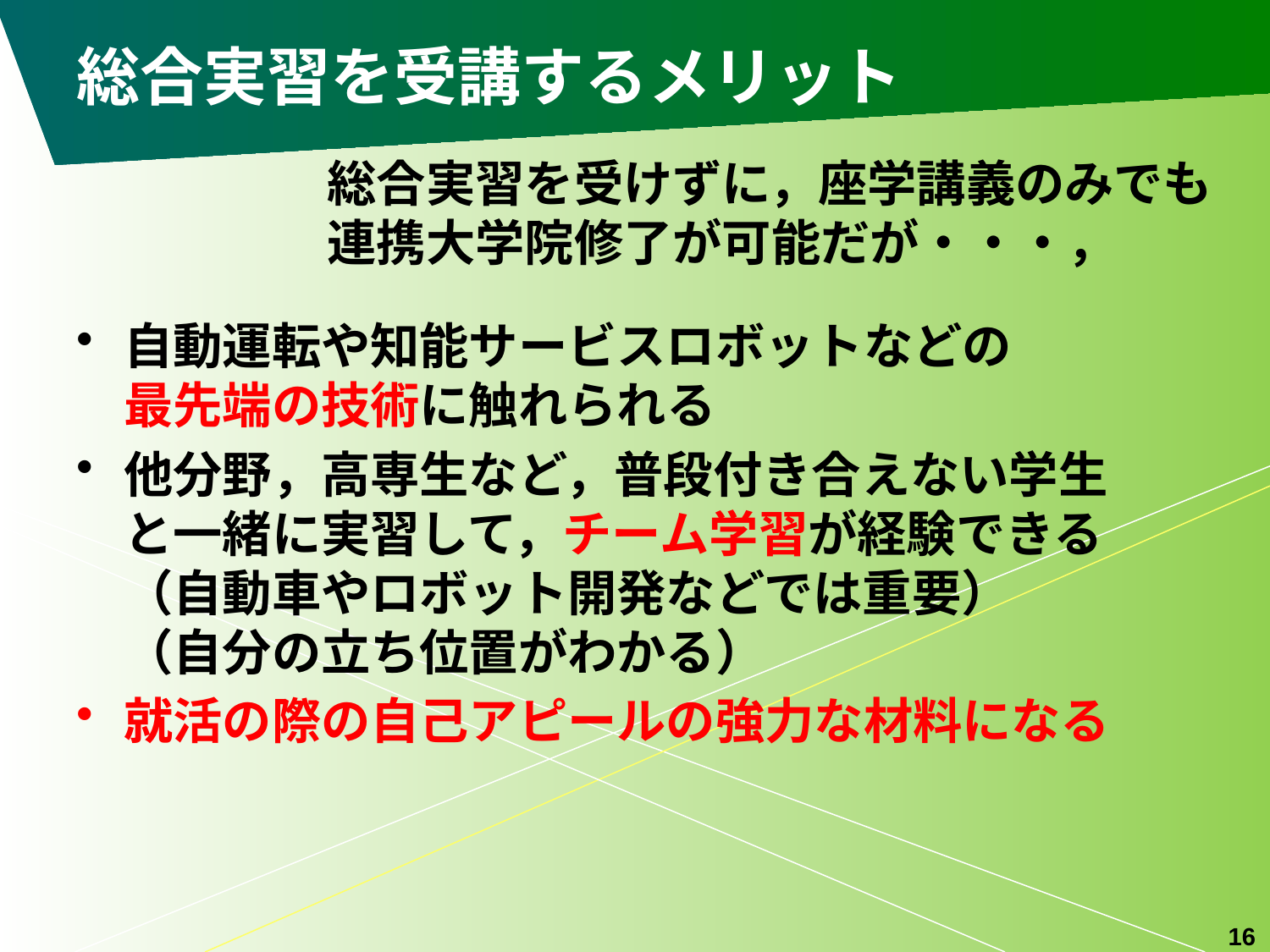

# 総合実習を受講するメリット
総合実習を受けずに，座学講義のみでも
連携大学院修了が可能だが・・・，
自動運転や知能サービスロボットなどの
最先端の技術に触れられる
他分野，高専生など，普段付き合えない学生
と一緒に実習して，チーム学習が経験できる
（自動車やロボット開発などでは重要）
（自分の立ち位置がわかる）
就活の際の自己アピールの強力な材料になる

16